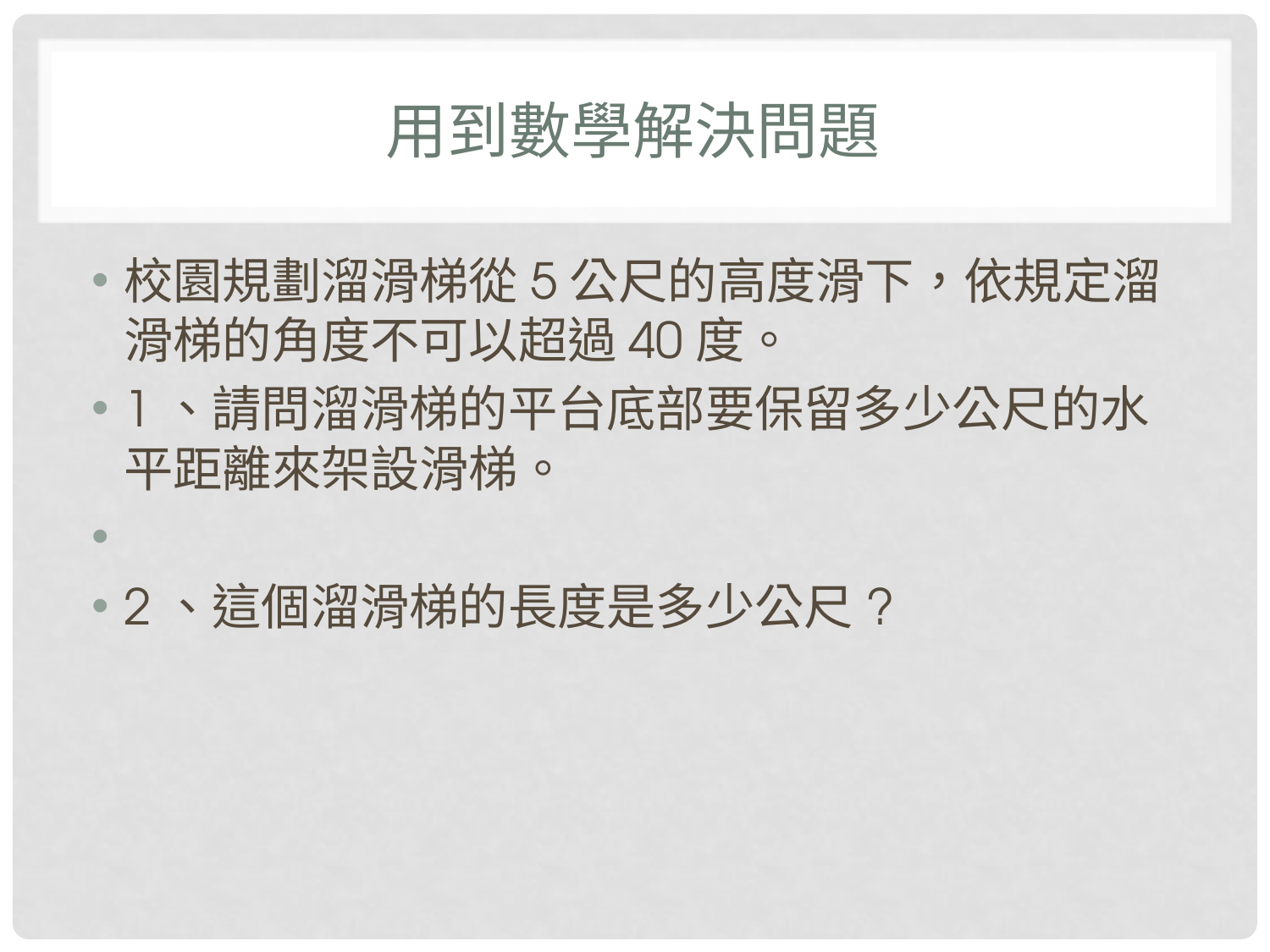

# 用到數學解決問題
校園規劃溜滑梯從5公尺的高度滑下，依規定溜滑梯的角度不可以超過40度。
1、請問溜滑梯的平台底部要保留多少公尺的水平距離來架設滑梯。

2、這個溜滑梯的長度是多少公尺?